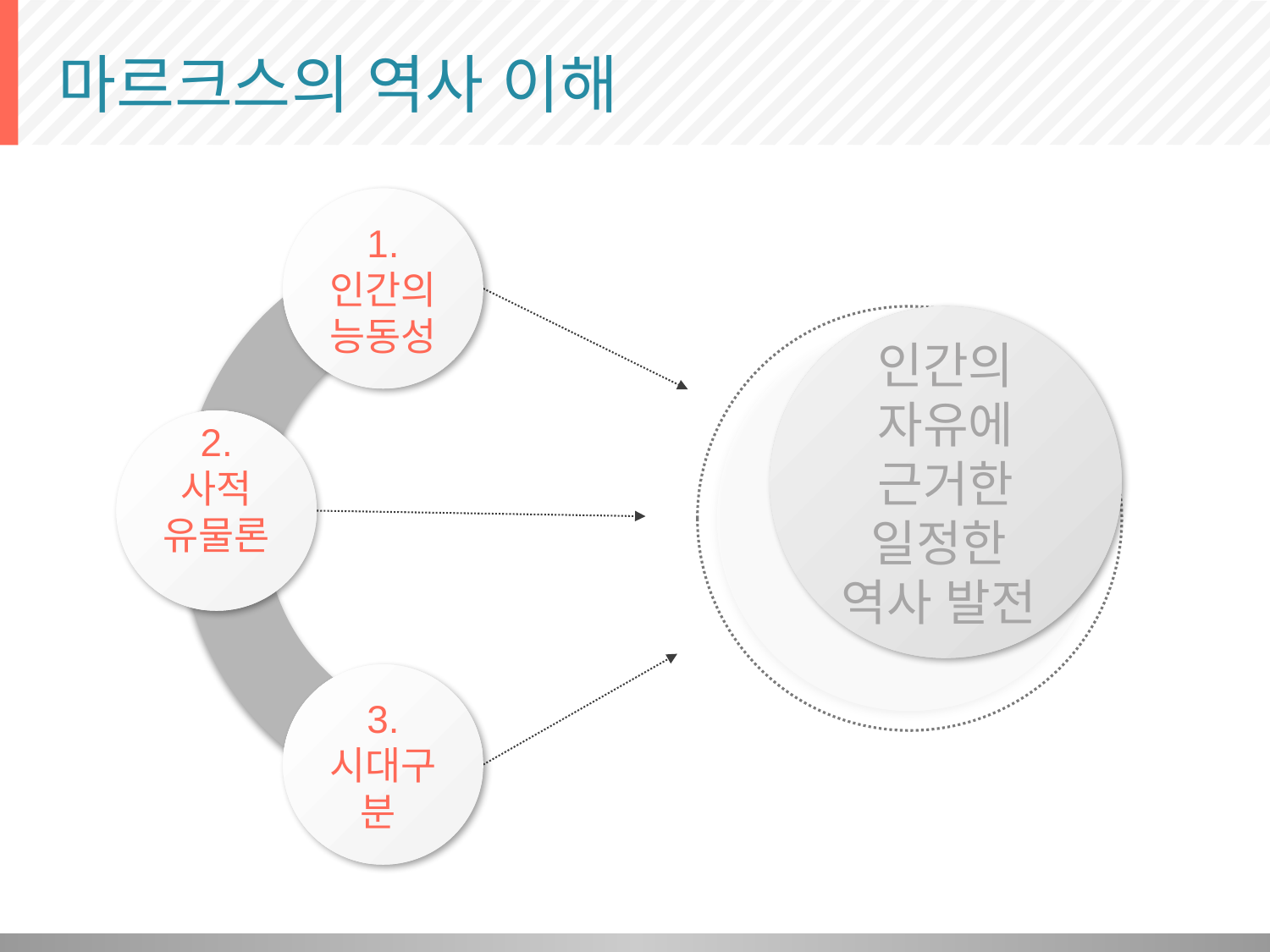

# 마르크스의 역사 이해
1. 인간의 능동성

인간의 자유에 근거한 일정한  역사 발전
2. 사적 유물론
3. 시대구분